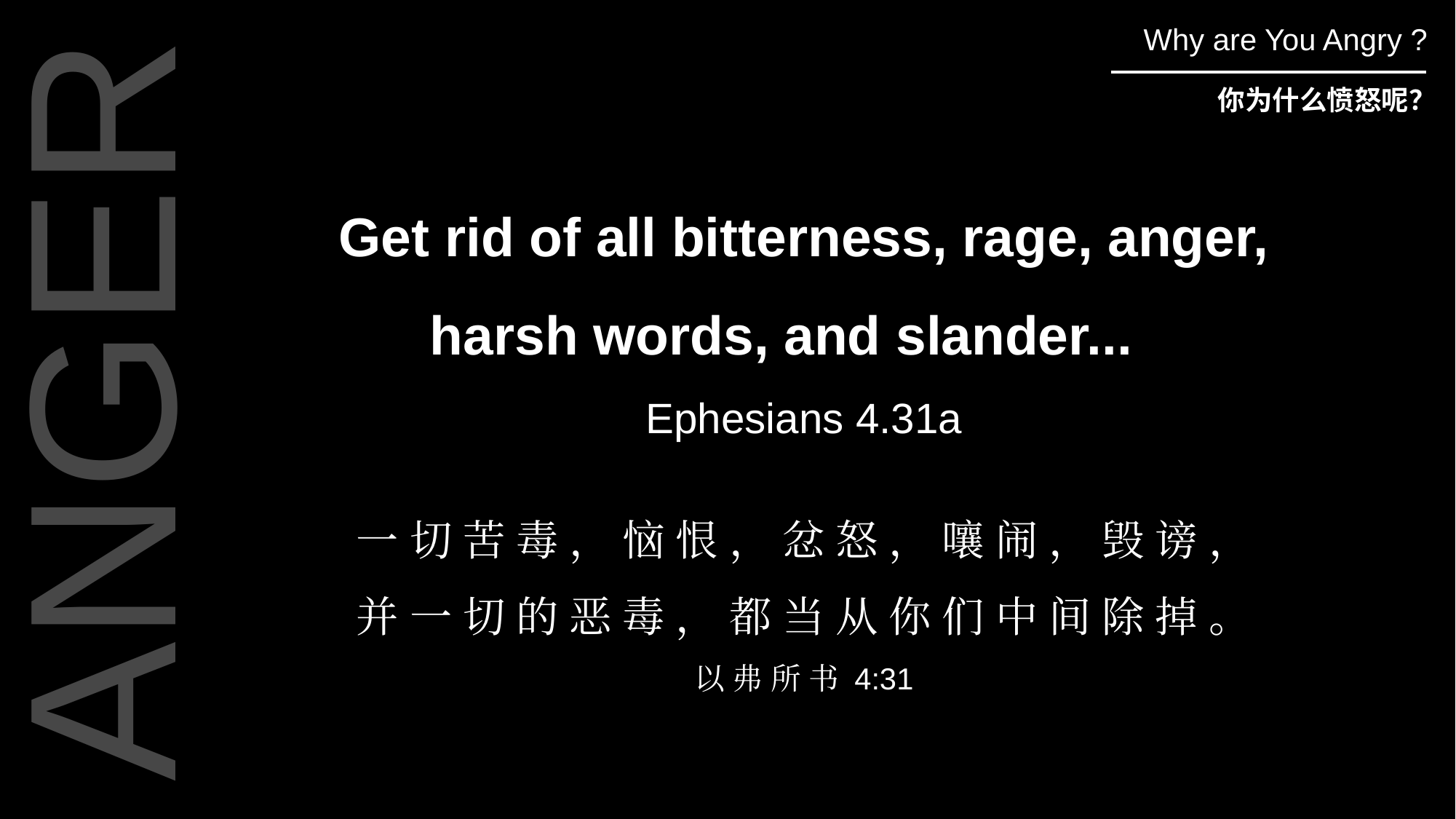

Why are You Angry ?
你为什么愤怒呢？
Get rid of all bitterness, rage, anger, harsh words, and slander...
Ephesians 4.31a
ANGER
一 切 苦 毒 ， 恼 恨 ， 忿 怒 ， 嚷 闹 ， 毁 谤 ， 并 一 切 的 恶 毒 ， 都 当 从 你 们 中 间 除 掉 。
以 弗 所 书 4:31